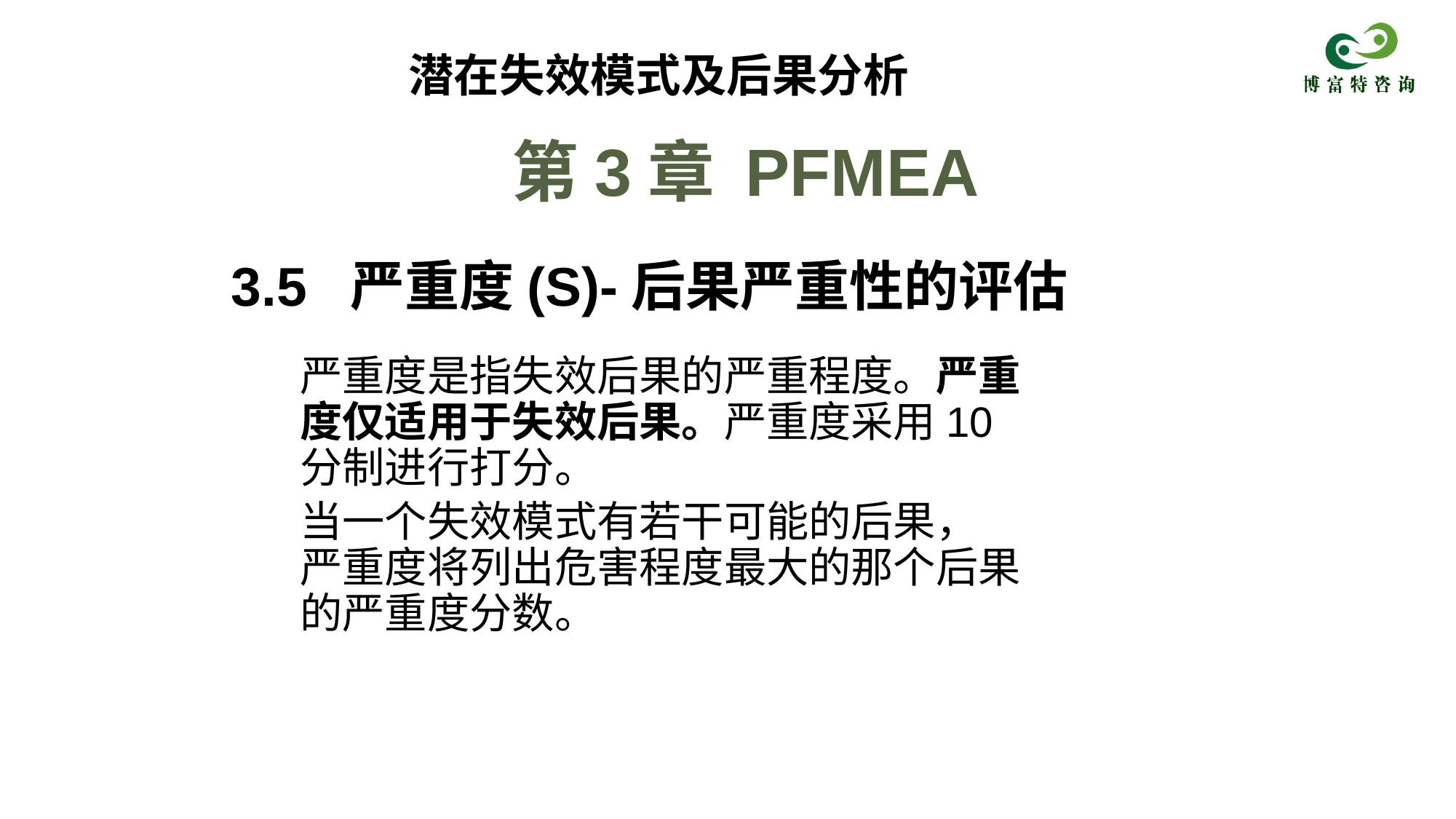

潜在失效模式及后果分析
# 第3章 PFMEA
3.5  严重度(S)-后果严重性的评估

严重度是指失效后果的严重程度。严重度仅适用于失效后果。严重度采用10分制进行打分。
当一个失效模式有若干可能的后果，　严重度将列出危害程度最大的那个后果的严重度分数。
45